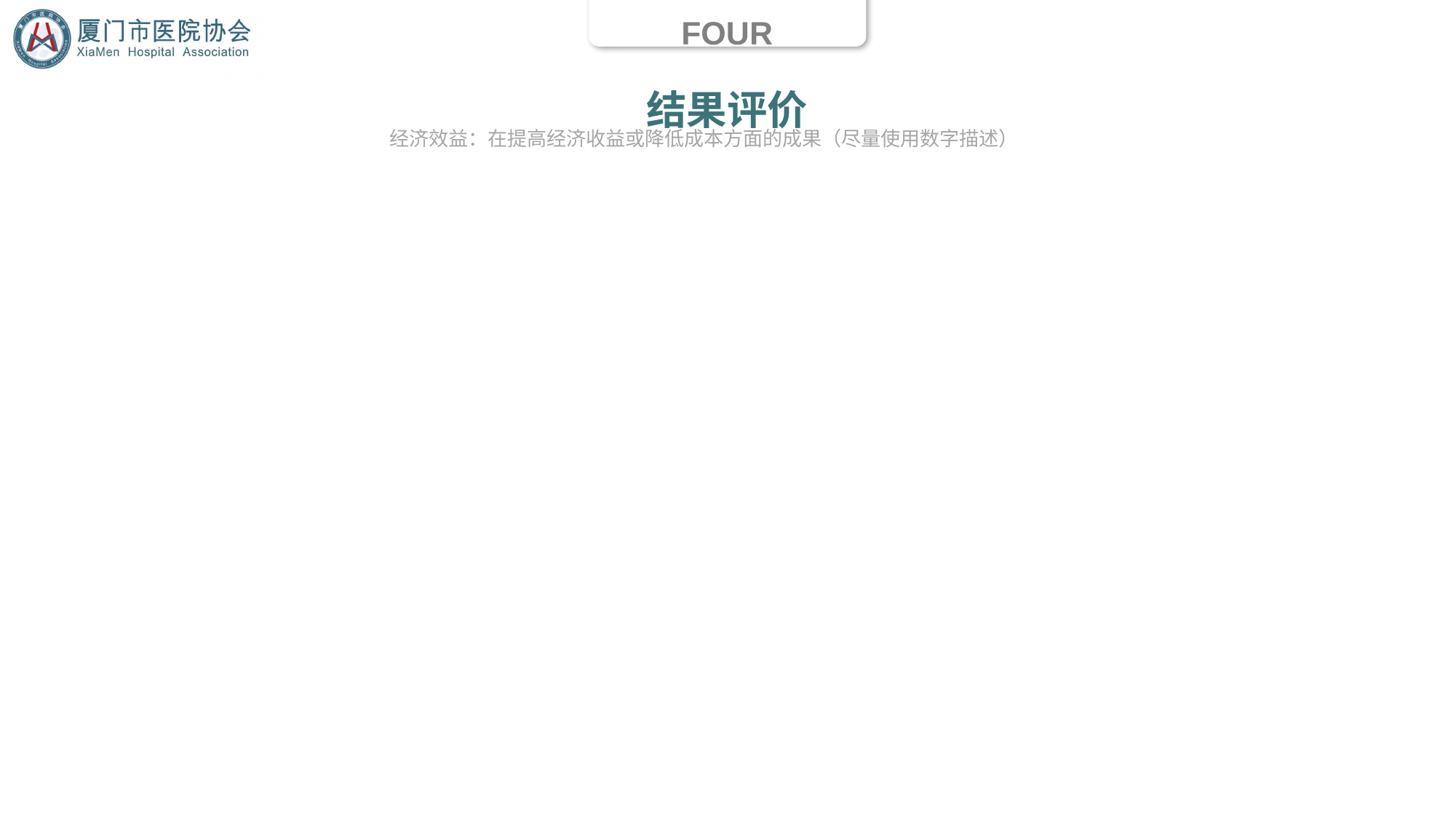

FOUR
结果评价
经济效益：在提高经济收益或降低成本方面的成果（尽量使用数字描述）